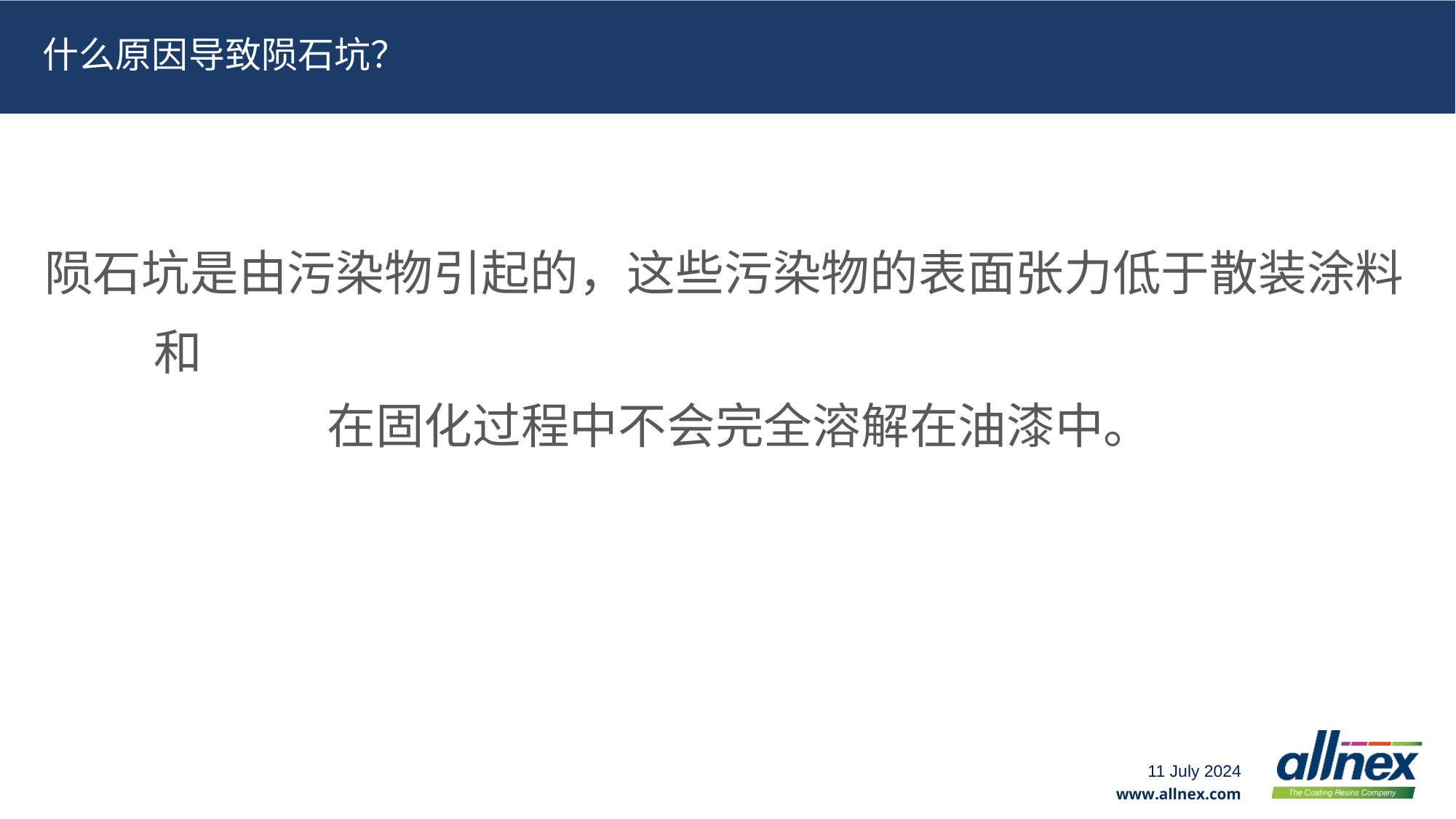

# 什么原因导致陨石坑？
陨石坑是由污染物引起的，这些污染物的表面张力低于散装涂料
	和
在固化过程中不会完全溶解在油漆中。

11 July 2024